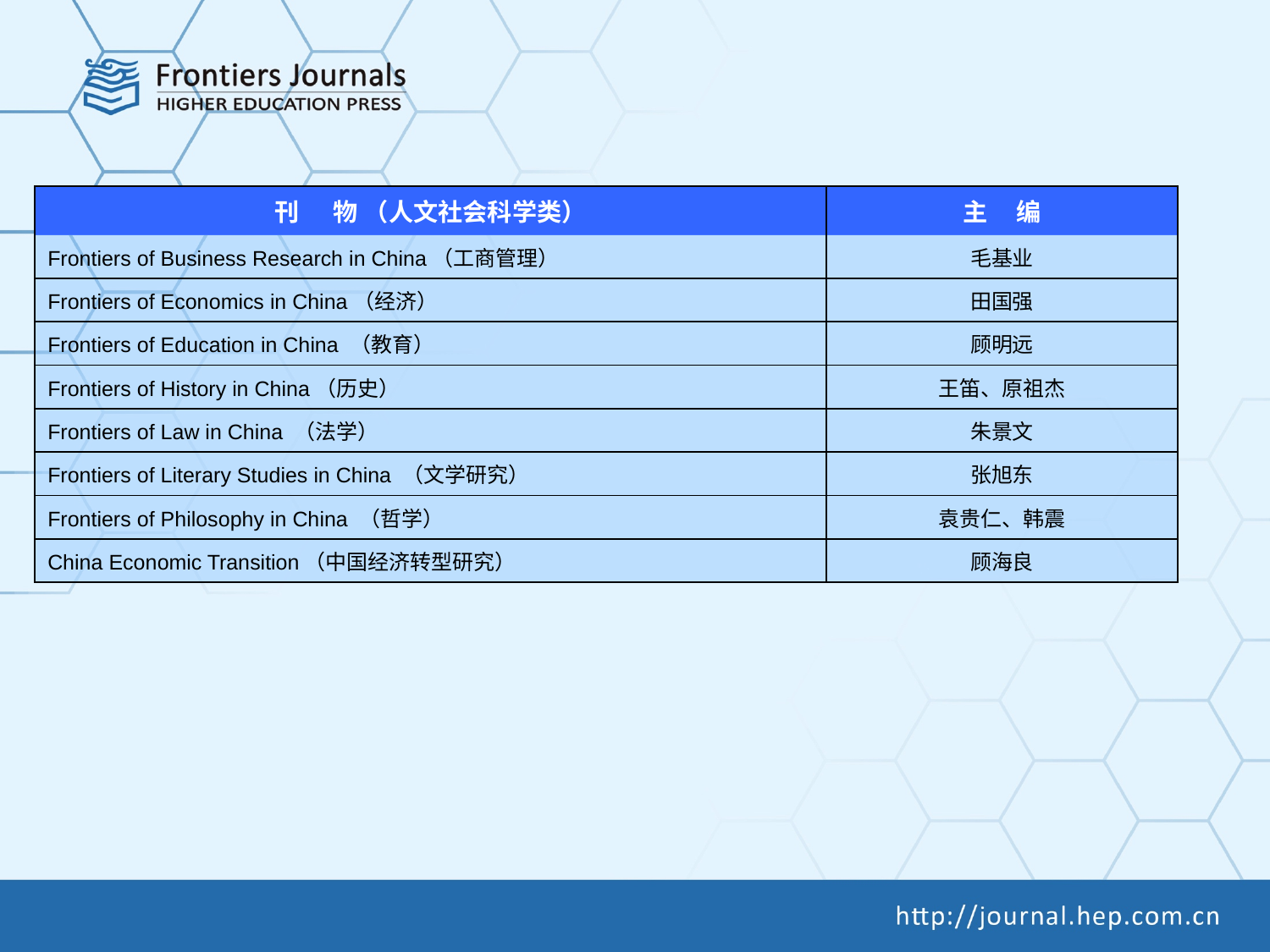

| 刊 物 （人文社会科学类） | 主 编 |
| --- | --- |
| Frontiers of Business Research in China（工商管理） | 毛基业 |
| Frontiers of Economics in China（经济） | 田国强 |
| Frontiers of Education in China （教育） | 顾明远 |
| Frontiers of History in China（历史） | 王笛、原祖杰 |
| Frontiers of Law in China （法学） | 朱景文 |
| Frontiers of Literary Studies in China （文学研究） | 张旭东 |
| Frontiers of Philosophy in China （哲学） | 袁贵仁、韩震 |
| China Economic Transition（中国经济转型研究） | 顾海良 |